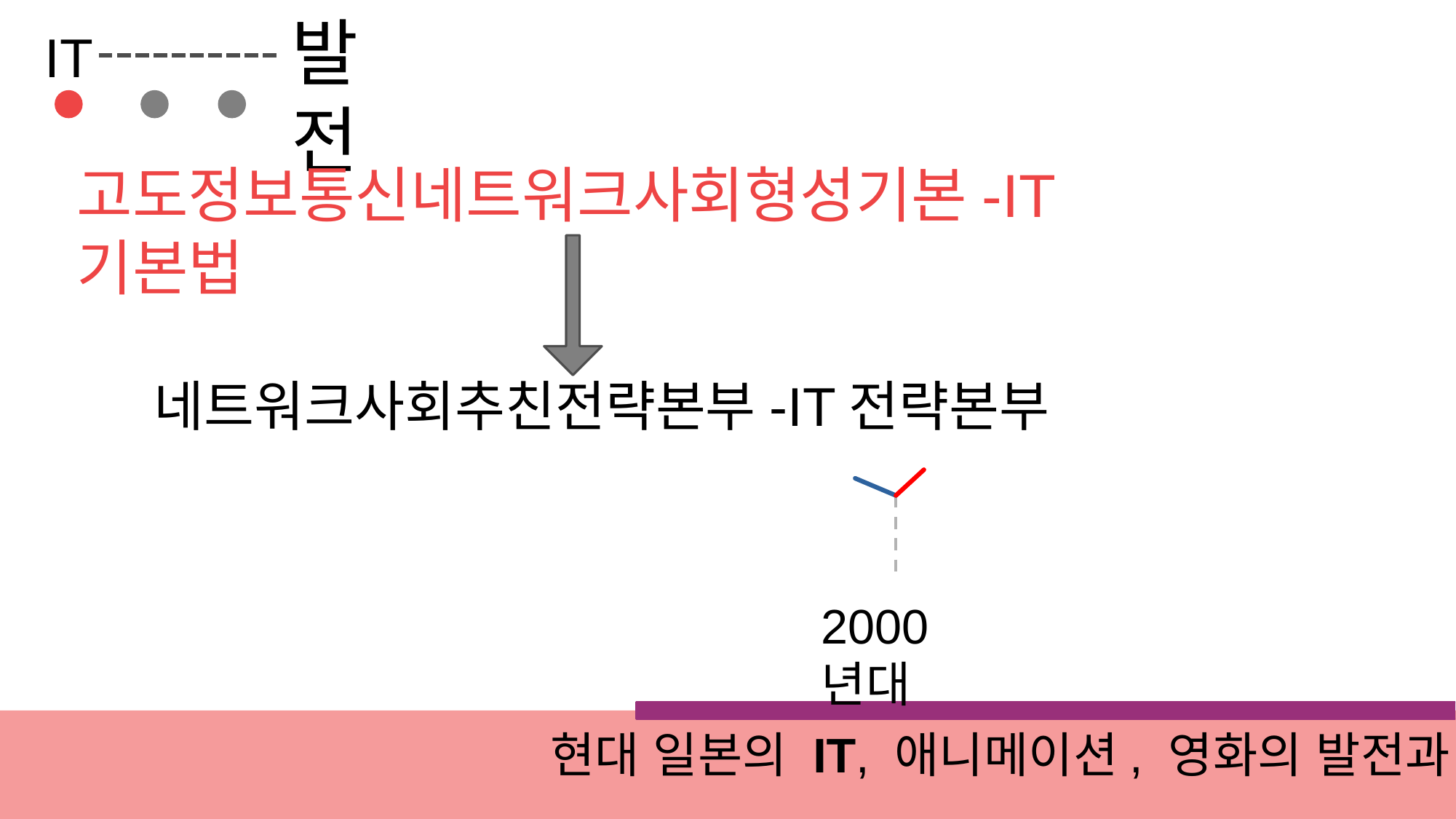

발전
IT

고도정보통신네트워크사회형성기본-IT기본법

네트워크사회추친전략본부-IT전략본부
2000년대

현대 일본의 IT, 애니메이션, 영화의 발전과 현황